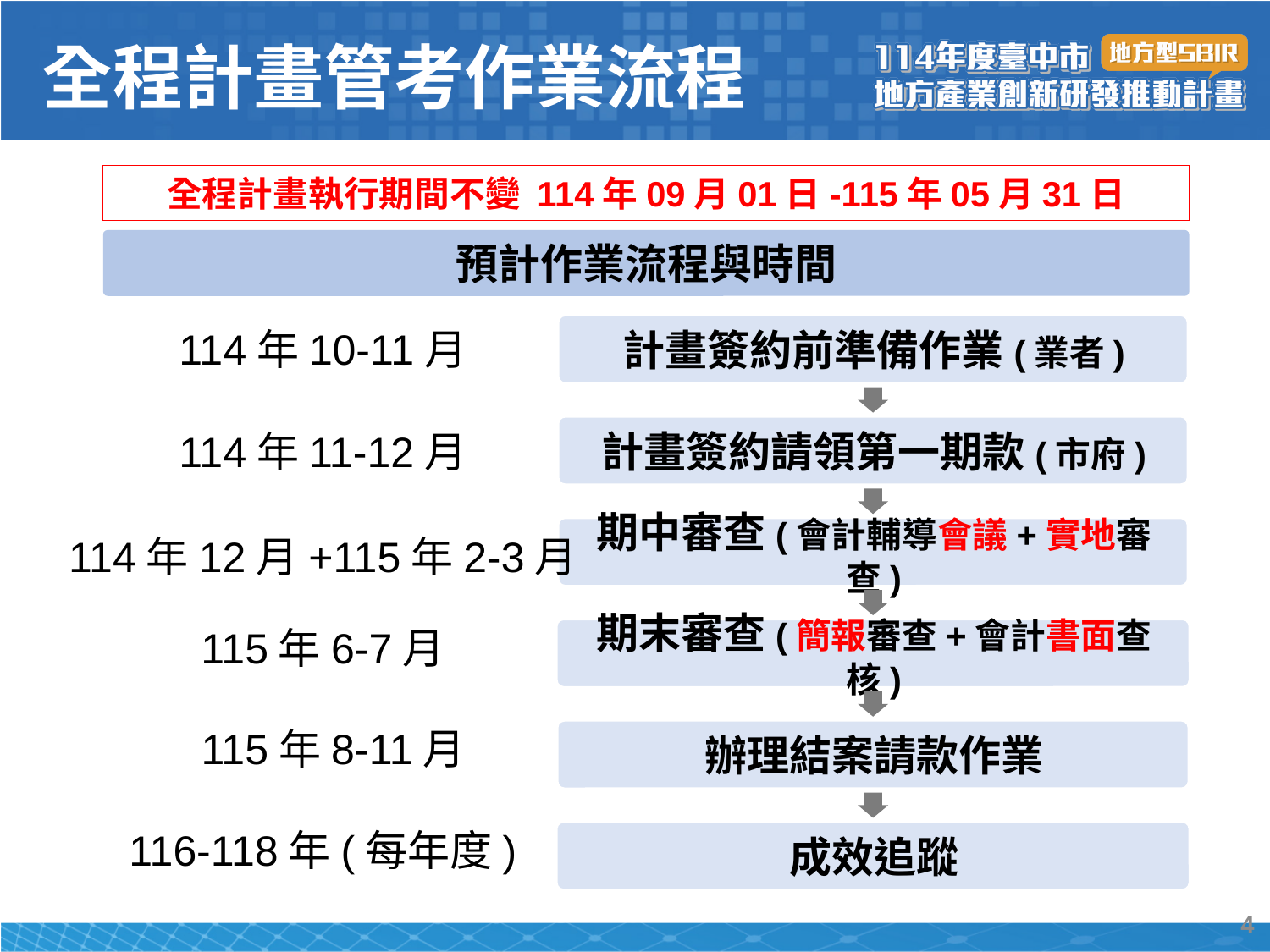

全程計畫管考作業流程
全程計畫執行期間不變 114年09月01日-115年05月31日
預計作業流程與時間
計畫簽約前準備作業(業者)

計畫簽約請領第一期款(市府)

期中審查(會計輔導會議+實地審查)

期末審查(簡報審查+會計書面查核)

辦理結案請款作業

成效追蹤
114年10-11月
114年11-12月
114年12月+115年2-3月
115年6-7月
115年8-11月
116-118年(每年度)
4